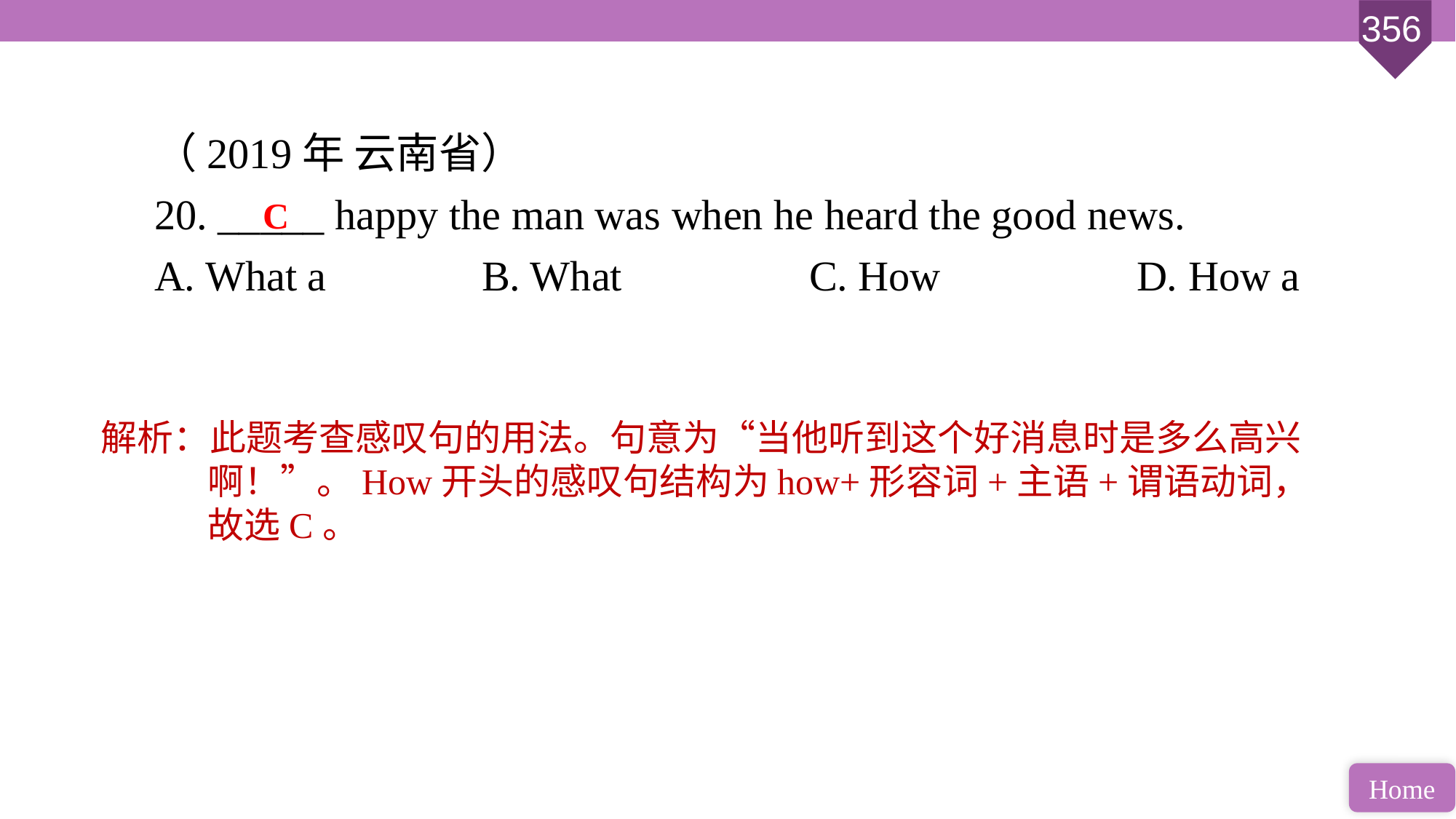

（2019年 云南省）
20. _____ happy the man was when he heard the good news.
A. What a 		B. What 		C. How		D. How a
C
解析：此题考查感叹句的用法。句意为“当他听到这个好消息时是多么高兴啊！”。How开头的感叹句结构为how+形容词+主语+谓语动词，故选C。